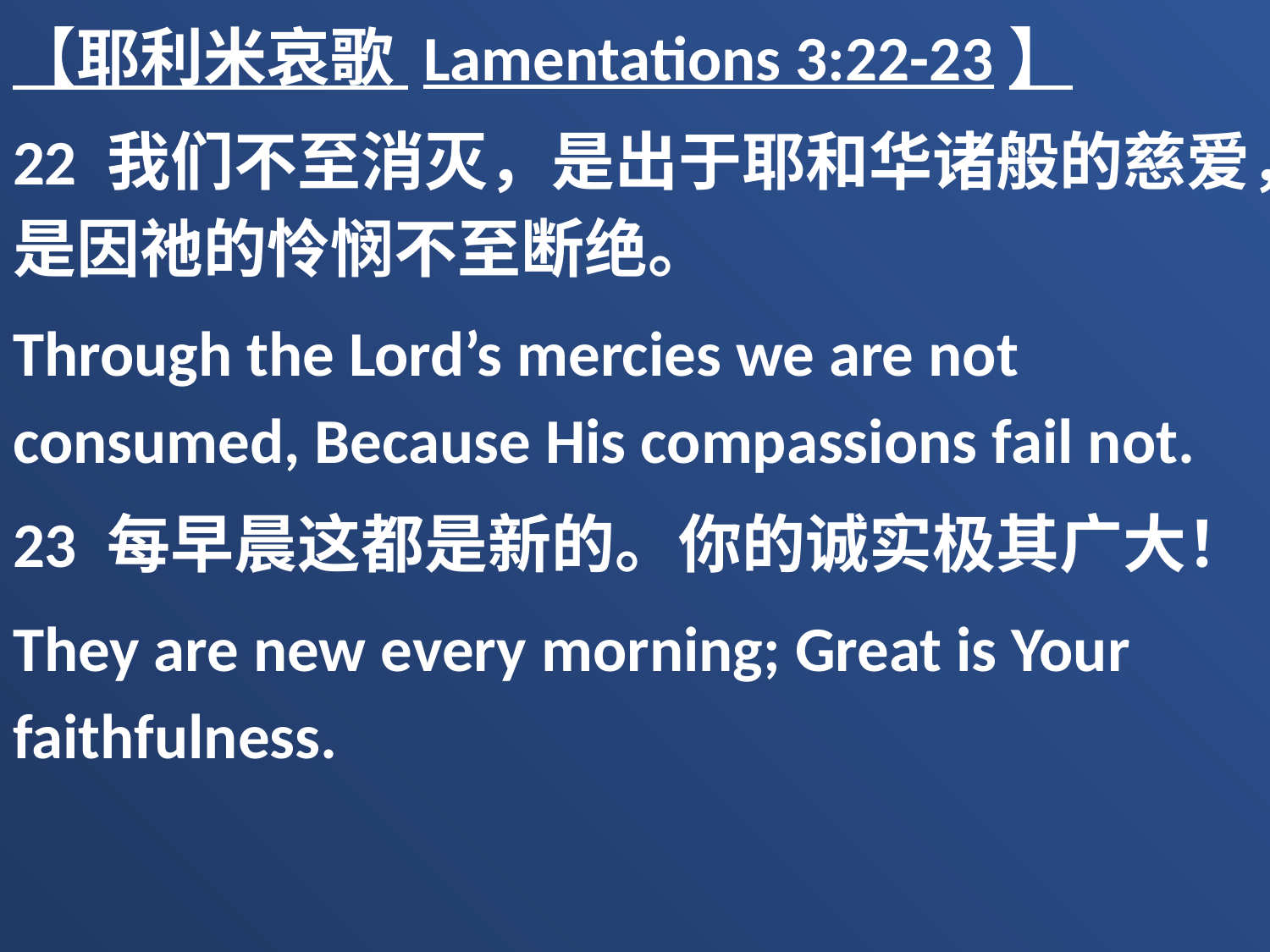

【耶利米哀歌 Lamentations 3:22-23】
22 我们不至消灭，是出于耶和华诸般的慈爱，是因祂的怜悯不至断绝。
Through the Lord’s mercies we are not consumed, Because His compassions fail not.
23 每早晨这都是新的。你的诚实极其广大！
They are new every morning; Great is Your faithfulness.